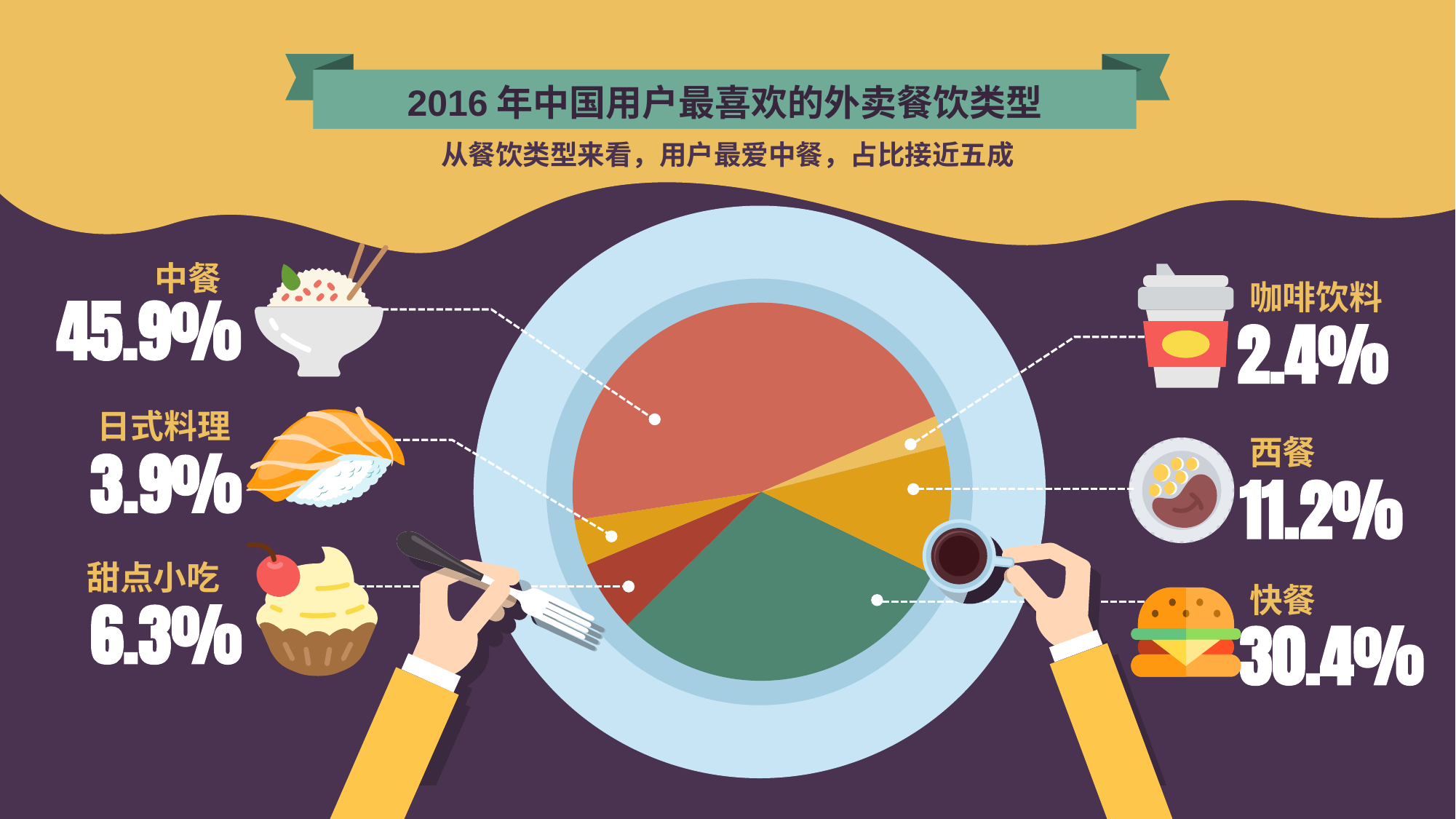

2016年中国用户最喜欢的外卖餐饮类型
从餐饮类型来看，用户最爱中餐，占比接近五成

中餐
45.9%

咖啡饮料
2.4%

日式料理
3.9%
西餐
11.2%

甜点小吃
6.3%
快餐
30.4%